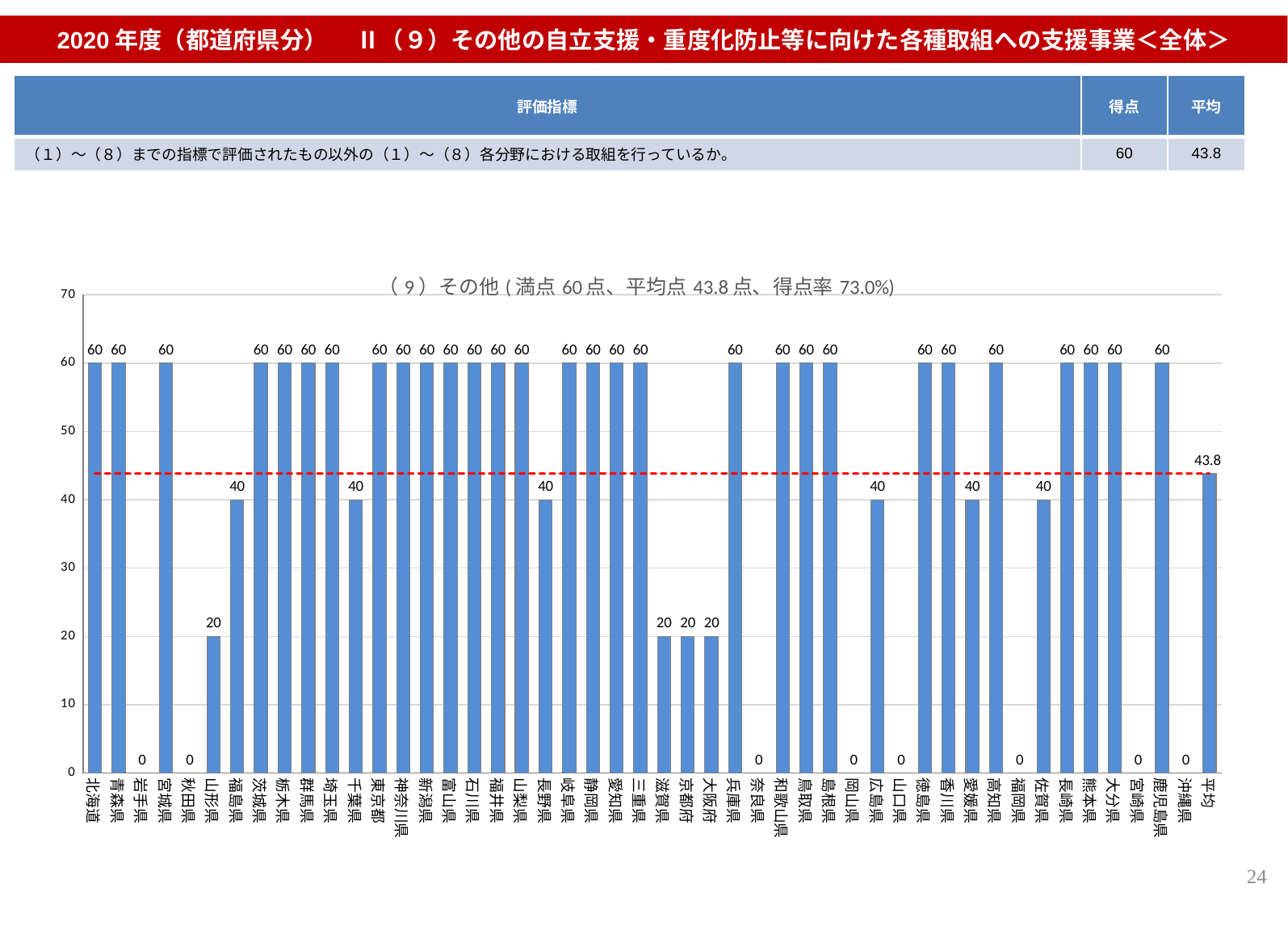

2020年度（都道府県分） 　Ⅱ（９）その他の自立支援・重度化防止等に向けた各種取組への支援事業＜全体＞
| 評価指標 | 得点 | 平均 |
| --- | --- | --- |
| （１）～（８）までの指標で評価されたもの以外の（１）～（８）各分野における取組を行っているか。 | 60 | 43.8 |

### Chart: （9）その他(満点60点、平均点43.8点、得点率73.0%)

| Category | （9）その他(満点60点、平均点43.8点、得点率73.0％) | 平均 |
|---|---|---|
| 北海道 | 60.0 | 43.829787234042556 |
| 青森県 | 60.0 | 43.829787234042556 |
| 岩手県 | 0.0 | 43.829787234042556 |
| 宮城県 | 60.0 | 43.829787234042556 |
| 秋田県 | 0.0 | 43.829787234042556 |
| 山形県 | 20.0 | 43.829787234042556 |
| 福島県 | 40.0 | 43.829787234042556 |
| 茨城県 | 60.0 | 43.829787234042556 |
| 栃木県 | 60.0 | 43.829787234042556 |
| 群馬県 | 60.0 | 43.829787234042556 |
| 埼玉県 | 60.0 | 43.829787234042556 |
| 千葉県 | 40.0 | 43.829787234042556 |
| 東京都 | 60.0 | 43.829787234042556 |
| 神奈川県 | 60.0 | 43.829787234042556 |
| 新潟県 | 60.0 | 43.829787234042556 |
| 富山県 | 60.0 | 43.829787234042556 |
| 石川県 | 60.0 | 43.829787234042556 |
| 福井県 | 60.0 | 43.829787234042556 |
| 山梨県 | 60.0 | 43.829787234042556 |
| 長野県 | 40.0 | 43.829787234042556 |
| 岐阜県 | 60.0 | 43.829787234042556 |
| 静岡県 | 60.0 | 43.829787234042556 |
| 愛知県 | 60.0 | 43.829787234042556 |
| 三重県 | 60.0 | 43.829787234042556 |
| 滋賀県 | 20.0 | 43.829787234042556 |
| 京都府 | 20.0 | 43.829787234042556 |
| 大阪府 | 20.0 | 43.829787234042556 |
| 兵庫県 | 60.0 | 43.829787234042556 |
| 奈良県 | 0.0 | 43.829787234042556 |
| 和歌山県 | 60.0 | 43.829787234042556 |
| 鳥取県 | 60.0 | 43.829787234042556 |
| 島根県 | 60.0 | 43.829787234042556 |
| 岡山県 | 0.0 | 43.829787234042556 |
| 広島県 | 40.0 | 43.829787234042556 |
| 山口県 | 0.0 | 43.829787234042556 |
| 徳島県 | 60.0 | 43.829787234042556 |
| 香川県 | 60.0 | 43.829787234042556 |
| 愛媛県 | 40.0 | 43.829787234042556 |
| 高知県 | 60.0 | 43.829787234042556 |
| 福岡県 | 0.0 | 43.829787234042556 |
| 佐賀県 | 40.0 | 43.829787234042556 |
| 長崎県 | 60.0 | 43.829787234042556 |
| 熊本県 | 60.0 | 43.829787234042556 |
| 大分県 | 60.0 | 43.829787234042556 |
| 宮崎県 | 0.0 | 43.829787234042556 |
| 鹿児島県 | 60.0 | 43.829787234042556 |
| 沖縄県 | 0.0 | 43.829787234042556 |
| 平均 | 43.829787234042556 | 43.829787234042556 |
24